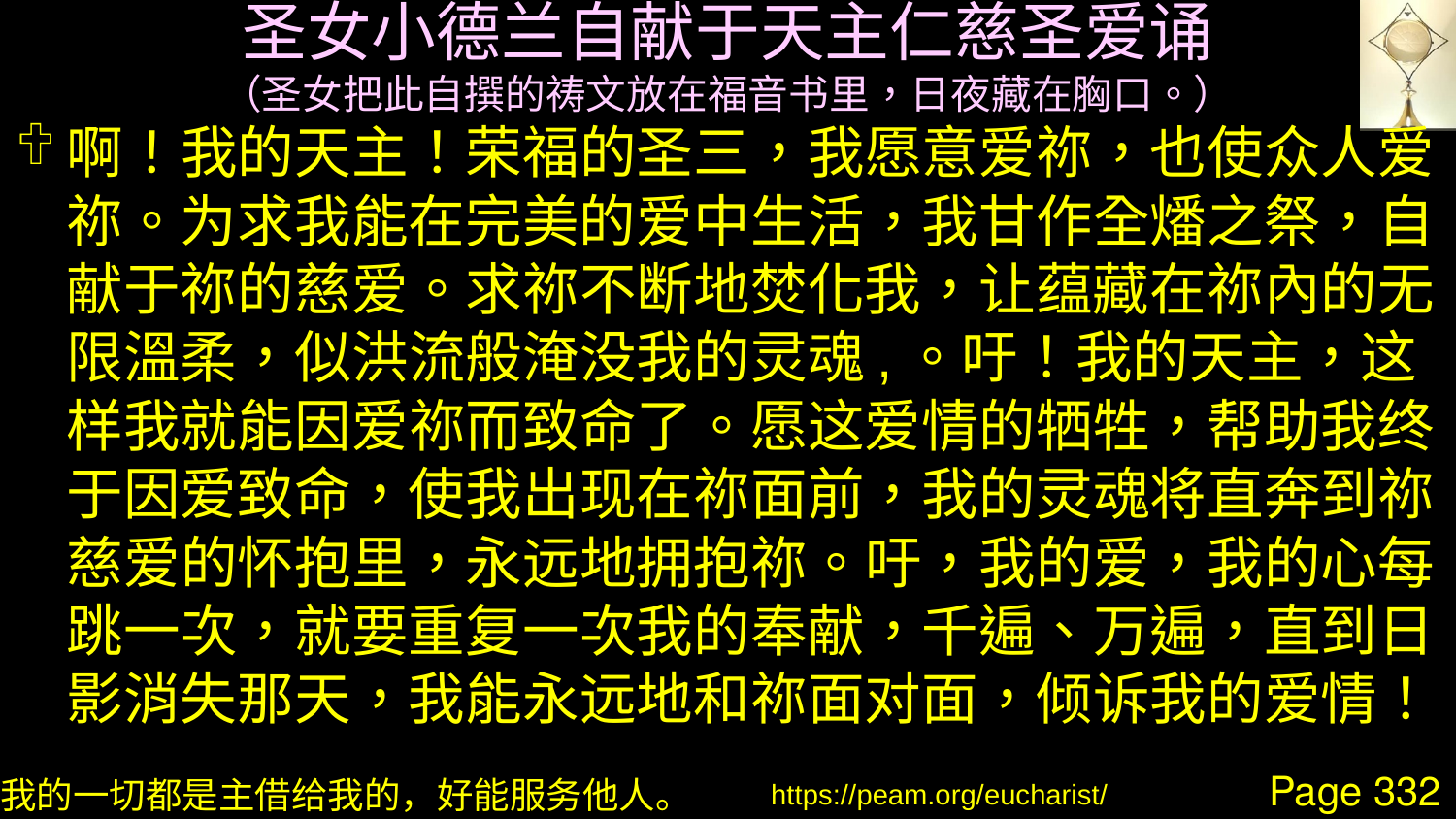

# 圣女小德兰自献于天主仁慈圣爱诵 （圣女把此自撰的祷文放在福音书里，日夜藏在胸口。）
啊！我的天主！荣福的圣三，我愿意爱祢，也使众人爱祢。为求我能在完美的爱中生活，我甘作全燔之祭，自献于祢的慈爱。求祢不断地焚化我，让蕴藏在祢內的无限溫柔，似洪流般淹没我的灵魂,。吁！我的天主，这样我就能因爱祢而致命了。愿这爱情的牺牲，帮助我终于因爱致命，使我出现在祢面前，我的灵魂将直奔到祢慈爱的怀抱里，永远地拥抱祢。吁，我的爱，我的心每跳一次，就要重复一次我的奉献，千遍、万遍，直到日影消失那天，我能永远地和祢面对面，倾诉我的爱情！